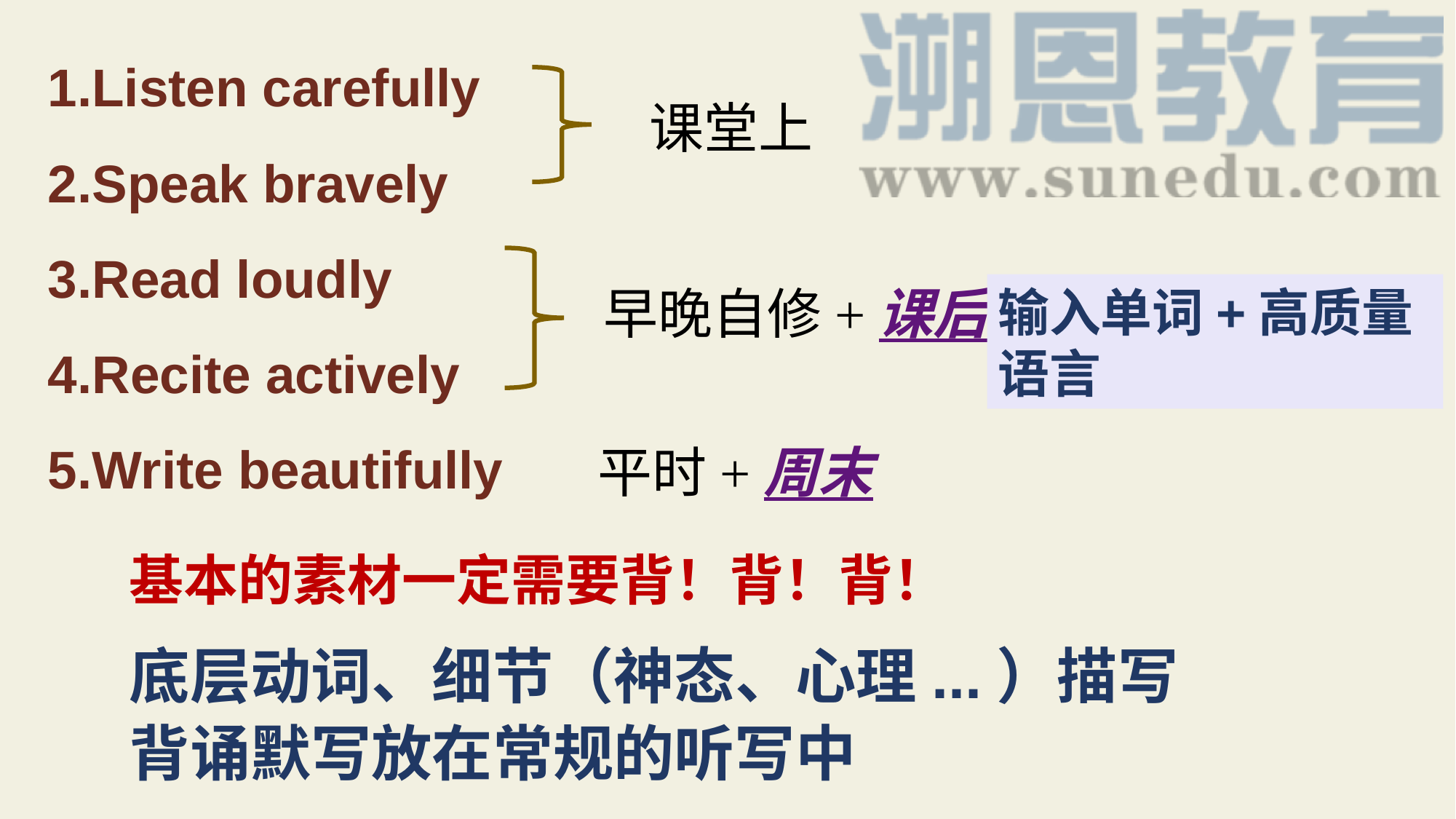

Listen carefully
Speak bravely
Read loudly
Recite actively
Write beautifully

课堂上

早晚自修+课后
输入单词+高质量语言
平时+周末
基本的素材一定需要背！背！背！
底层动词、细节（神态、心理...）描写
背诵默写放在常规的听写中